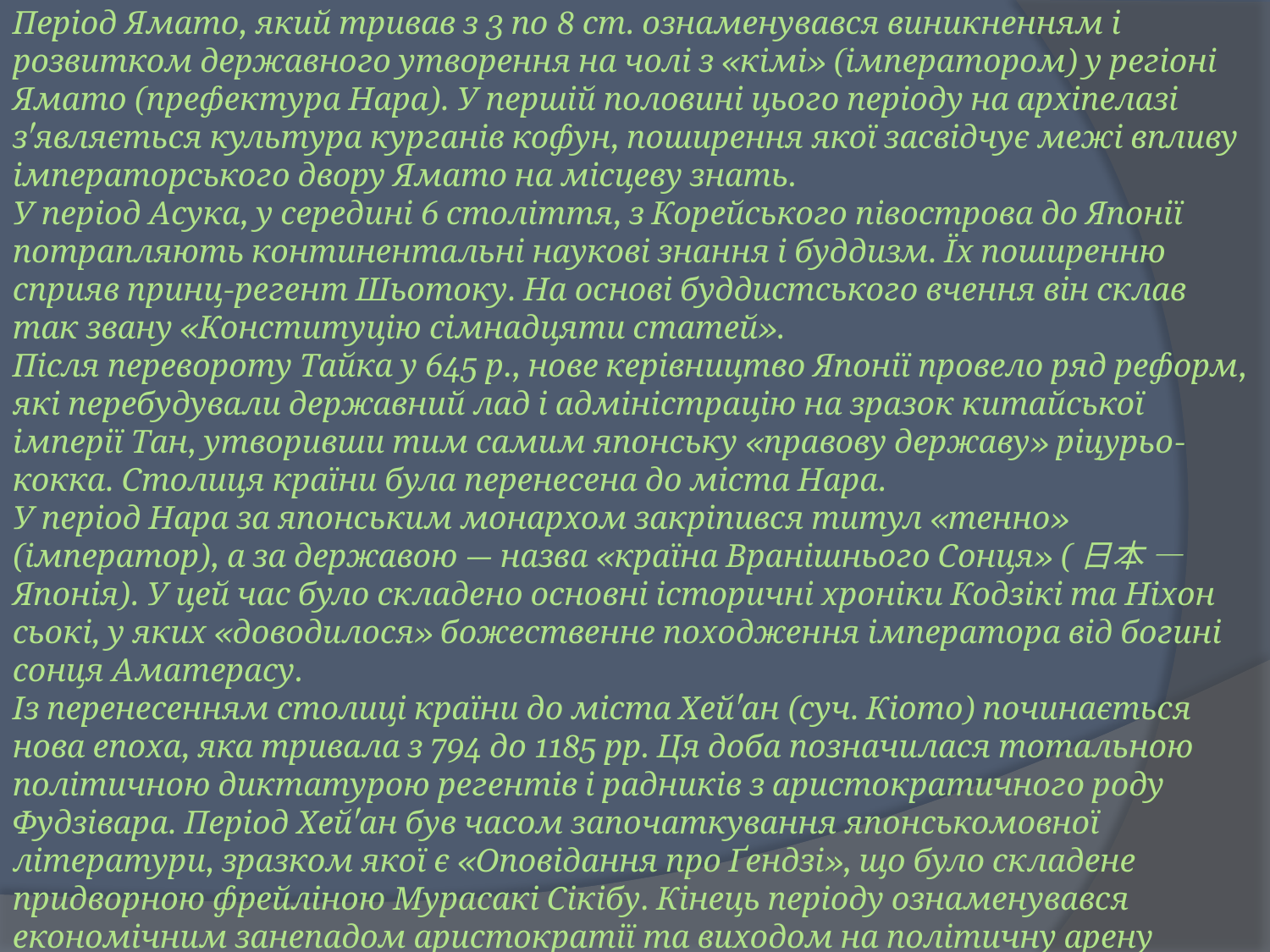

Період Ямато, який тривав з 3 по 8 ст. ознаменувався виникненням і розвитком державного утворення на чолі з «кімі» (імператором) у регіоні Ямато (префектура Нара). У першій половині цього періоду на архіпелазі з'являється культура курганів кофун, поширення якої засвідчує межі впливу імператорського двору Ямато на місцеву знать.
У період Асука, у середині 6 століття, з Корейського півострова до Японії потрапляють континентальні наукові знання і буддизм. Їх поширенню сприяв принц-регент Шьотоку. На основі буддистського вчення він склав так звану «Конституцію сімнадцяти статей».
Після перевороту Тайка у 645 р., нове керівництво Японії провело ряд реформ, які перебудували державний лад і адміністрацію на зразок китайської імперії Тан, утворивши тим самим японську «правову державу» ріцурьо-кокка. Столиця країни була перенесена до міста Нара.
У період Нара за японським монархом закріпився титул «тенно» (імператор), а за державою — назва «країна Вранішнього Сонця» (日本 — Японія). У цей час було складено основні історичні хроніки Кодзікі та Ніхон сьокі, у яких «доводилося» божественне походження імператора від богині сонця Аматерасу.
Із перенесенням столиці країни до міста Хей'ан (суч. Кіото) починається нова епоха, яка тривала з 794 до 1185 рр. Ця доба позначилася тотальною політичною диктатурою регентів і радників з аристократичного роду Фудзівара. Період Хей'ан був часом започаткування японськомовної літератури, зразком якої є «Оповідання про Ґендзі», що було складене придворною фрейліною Мурасакі Сікібу. Кінець періоду ознаменувався економічним занепадом аристократії та виходом на політичну арену нового суспільного стану — самураїв